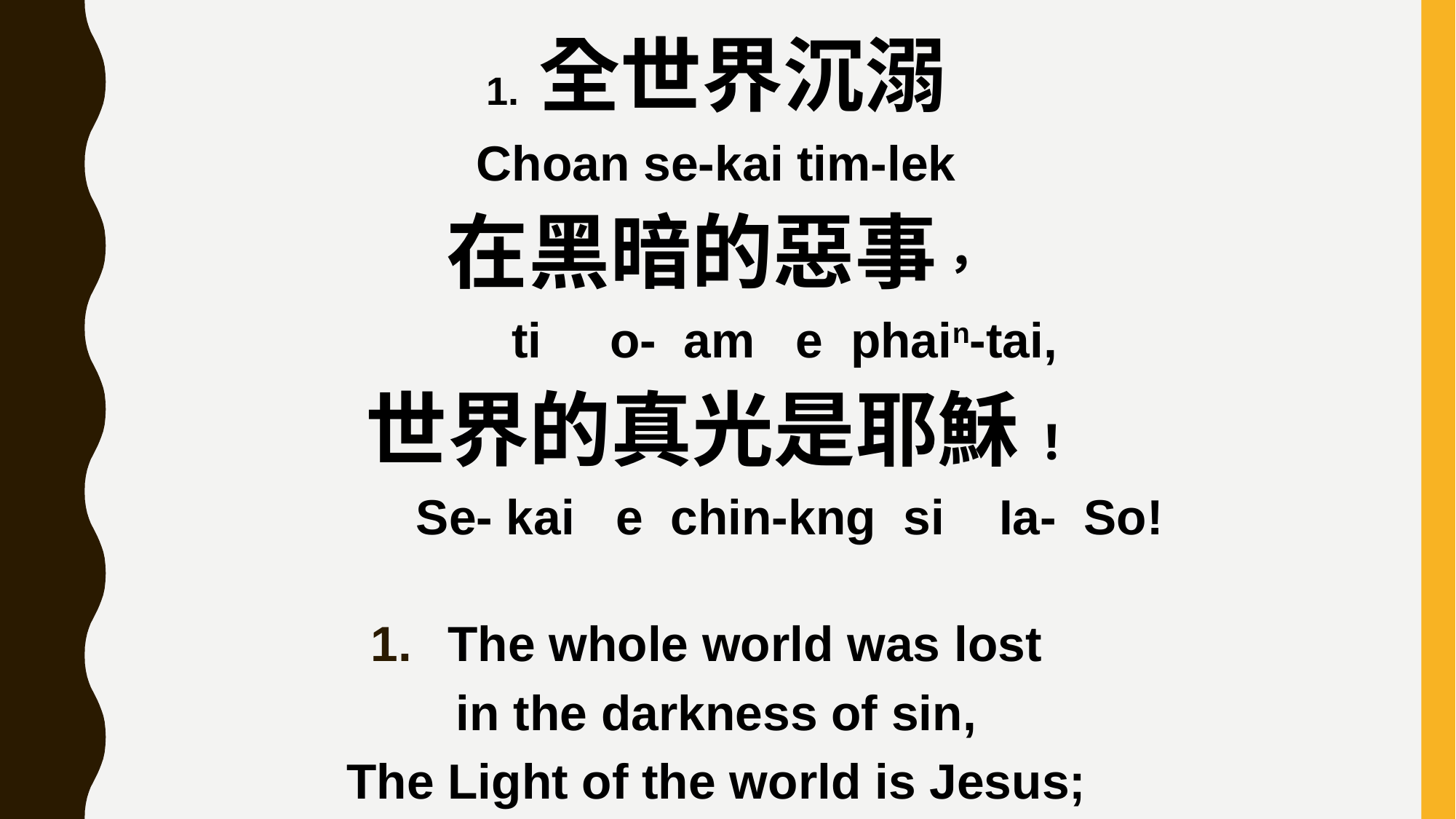

1. 全世界沉溺
Choan se-kai tim-lek
在黑暗的惡事，
                         ti     o-  am   e  phain-tai,
世界的真光是耶穌!
                  Se- kai   e  chin-kng  si    Ia-  So!

The whole world was lost
in the darkness of sin,
The Light of the world is Jesus;